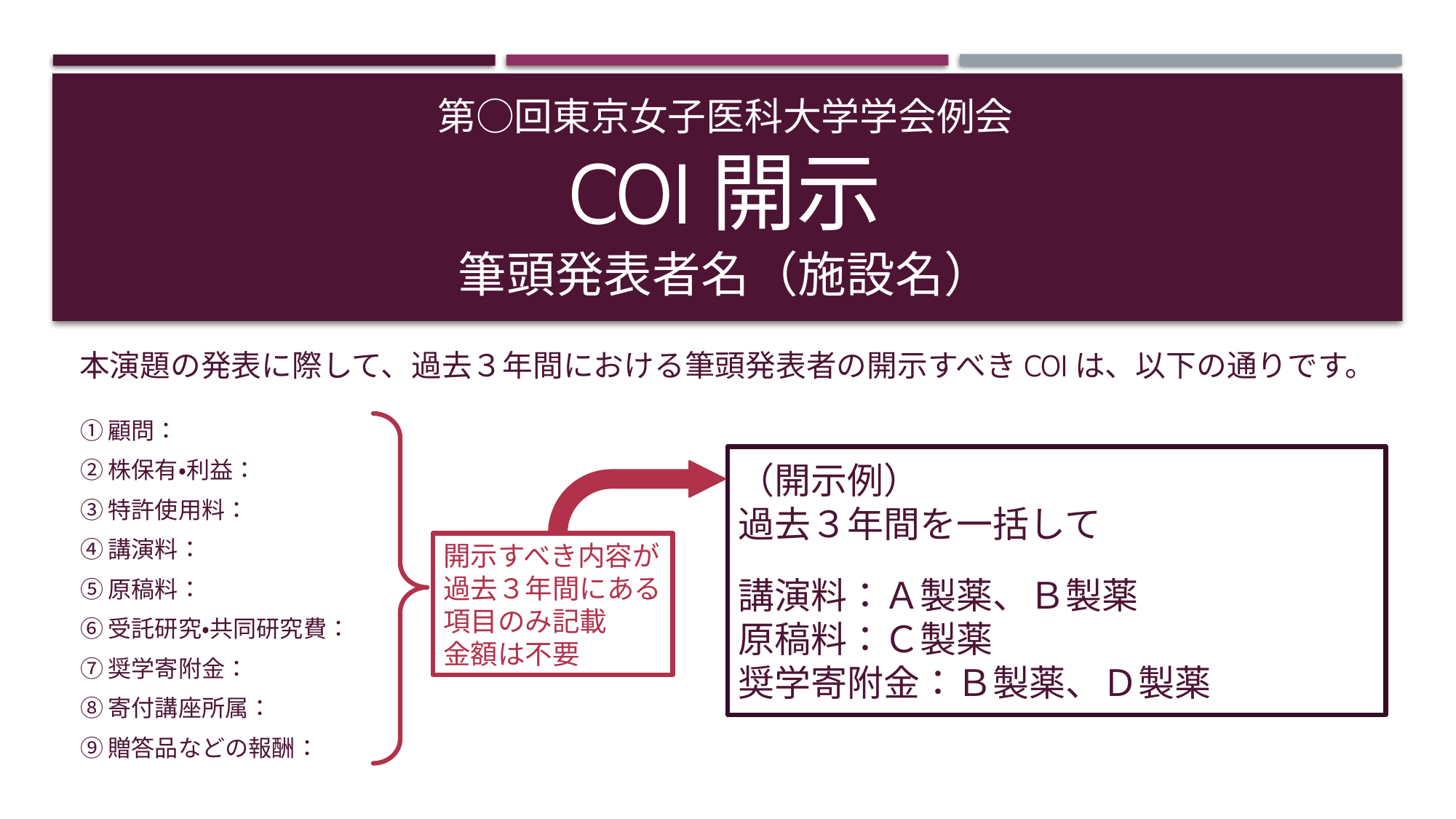

# 第○回東京女子医科大学学会例会 COI開示
筆頭発表者名（施設名）
本演題の発表に際して、過去３年間における筆頭発表者の開示すべきCOIは、以下の通りです。
①顧問：
②株保有・利益：
③特許使用料：
④講演料：
⑤原稿料：
⑥受託研究・共同研究費：
⑦奨学寄附金：
⑧寄付講座所属：
⑨贈答品などの報酬：

（開示例）
過去３年間を一括して
講演料：Ａ製薬、Ｂ製薬
原稿料：Ｃ製薬
奨学寄附金：Ｂ製薬、Ｄ製薬

開示すべき内容が
過去３年間にある
項目のみ記載
金額は不要